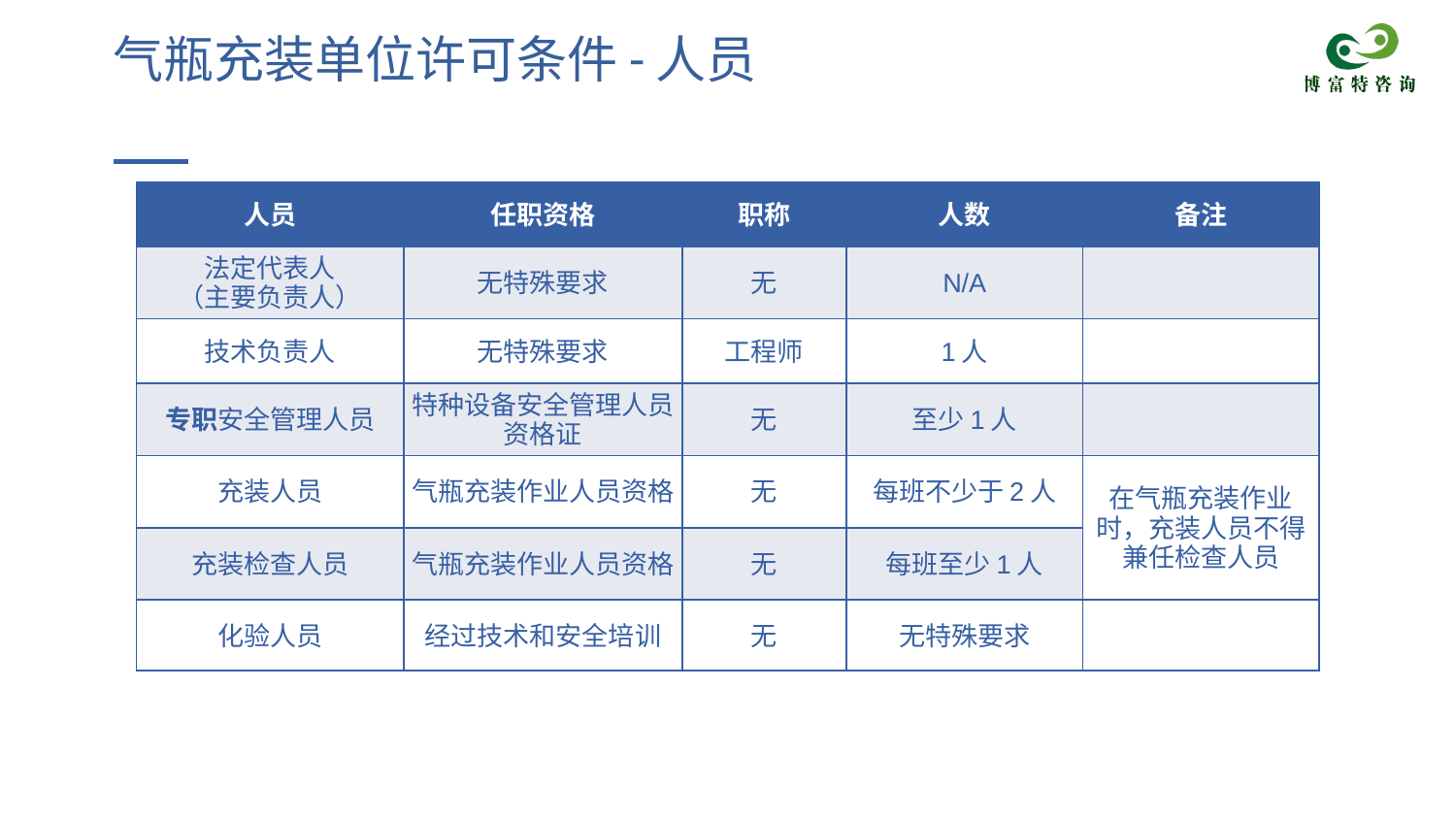

# 气瓶充装单位许可条件-人员
| 人员 | 任职资格 | 职称 | 人数 | 备注 |
| --- | --- | --- | --- | --- |
| 法定代表人 （主要负责人） | 无特殊要求 | 无 | N/A |  |
| 技术负责人 | 无特殊要求 | 工程师 | 1人 |  |
| 专职安全管理人员 | 特种设备安全管理人员资格证 | 无 | 至少1人 |  |
| 充装人员 | 气瓶充装作业人员资格 | 无 | 每班不少于2人 | 在气瓶充装作业时，充装人员不得兼任检查人员 |
| 充装检查人员 | 气瓶充装作业人员资格 | 无 | 每班至少1人 |  |
| 化验人员 | 经过技术和安全培训 | 无 | 无特殊要求 |  |
7